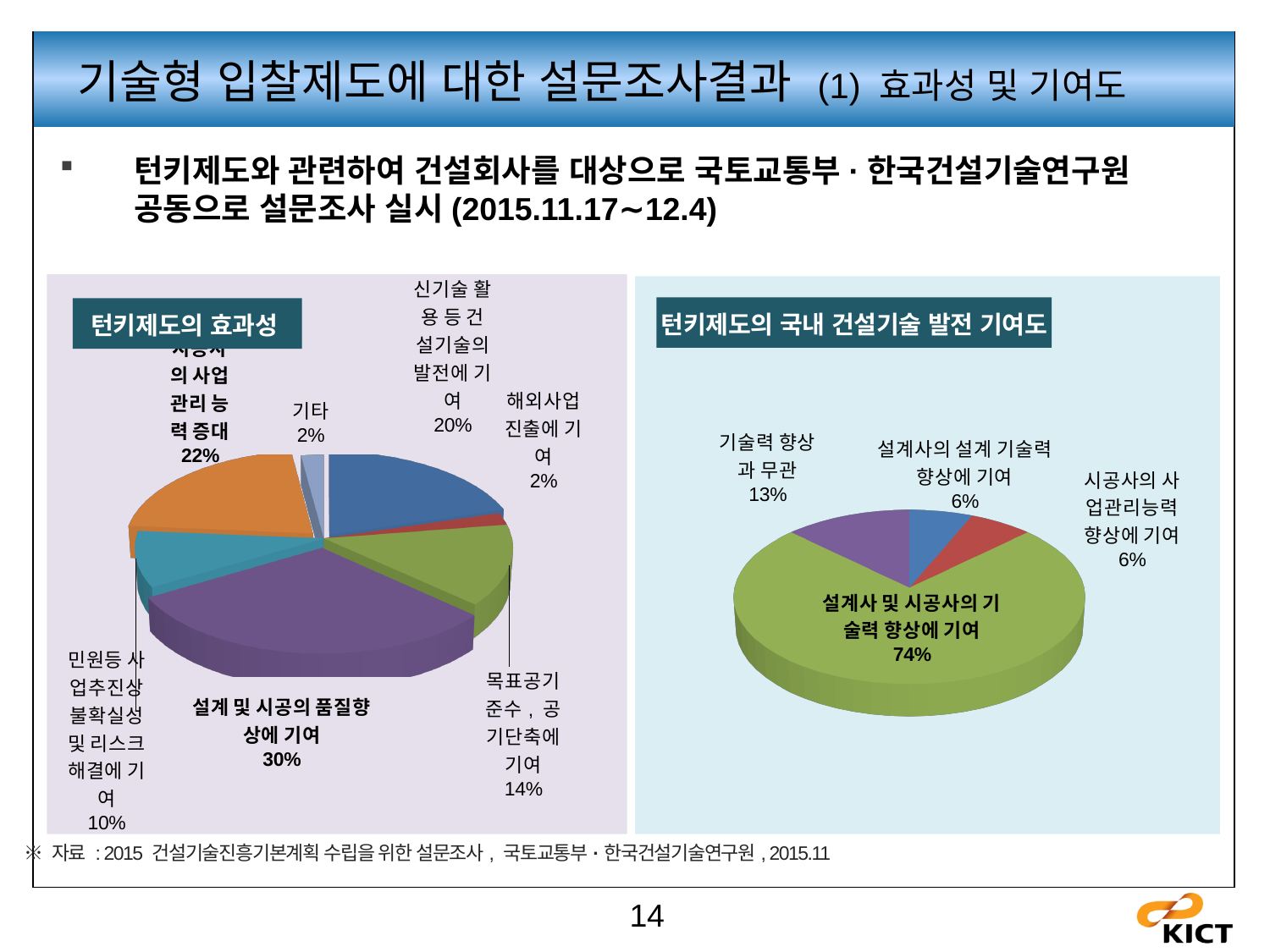

기술형 입찰제도에 대한 설문조사결과 (1) 효과성 및 기여도
턴키제도와 관련하여 건설회사를 대상으로 국토교통부·한국건설기술연구원 공동으로 설문조사 실시(2015.11.17∼12.4)

[unsupported chart]

[unsupported chart]

※ 자료 : 2015 건설기술진흥기본계획 수립을 위한 설문조사, 국토교통부·한국건설기술연구원, 2015.11
14